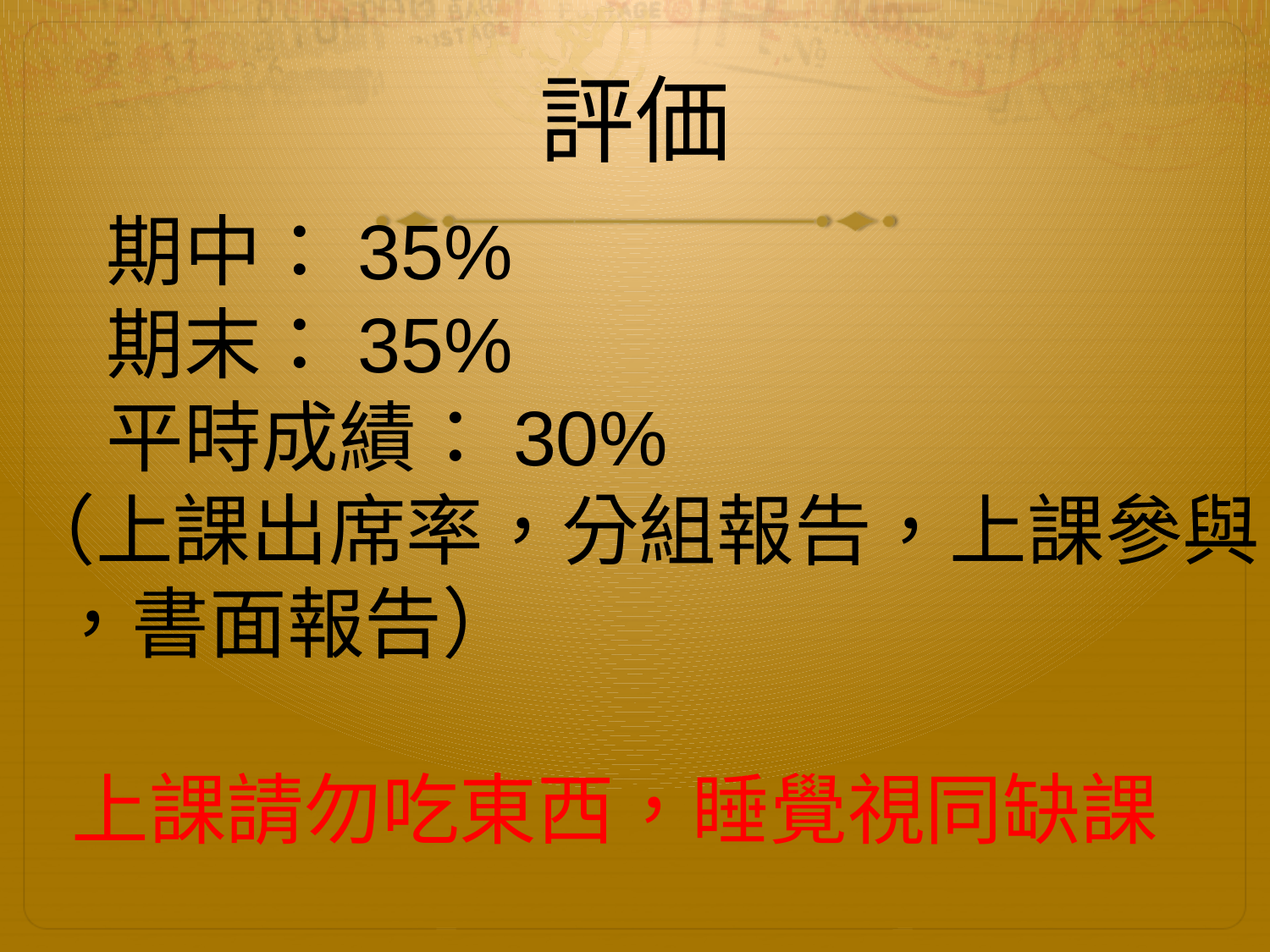

# 評価
    期中：35%
    期末：35%
    平時成績：30%
（上課出席率，分組報告，上課參與
 ，書面報告）

  上課請勿吃東西，睡覺視同缺課